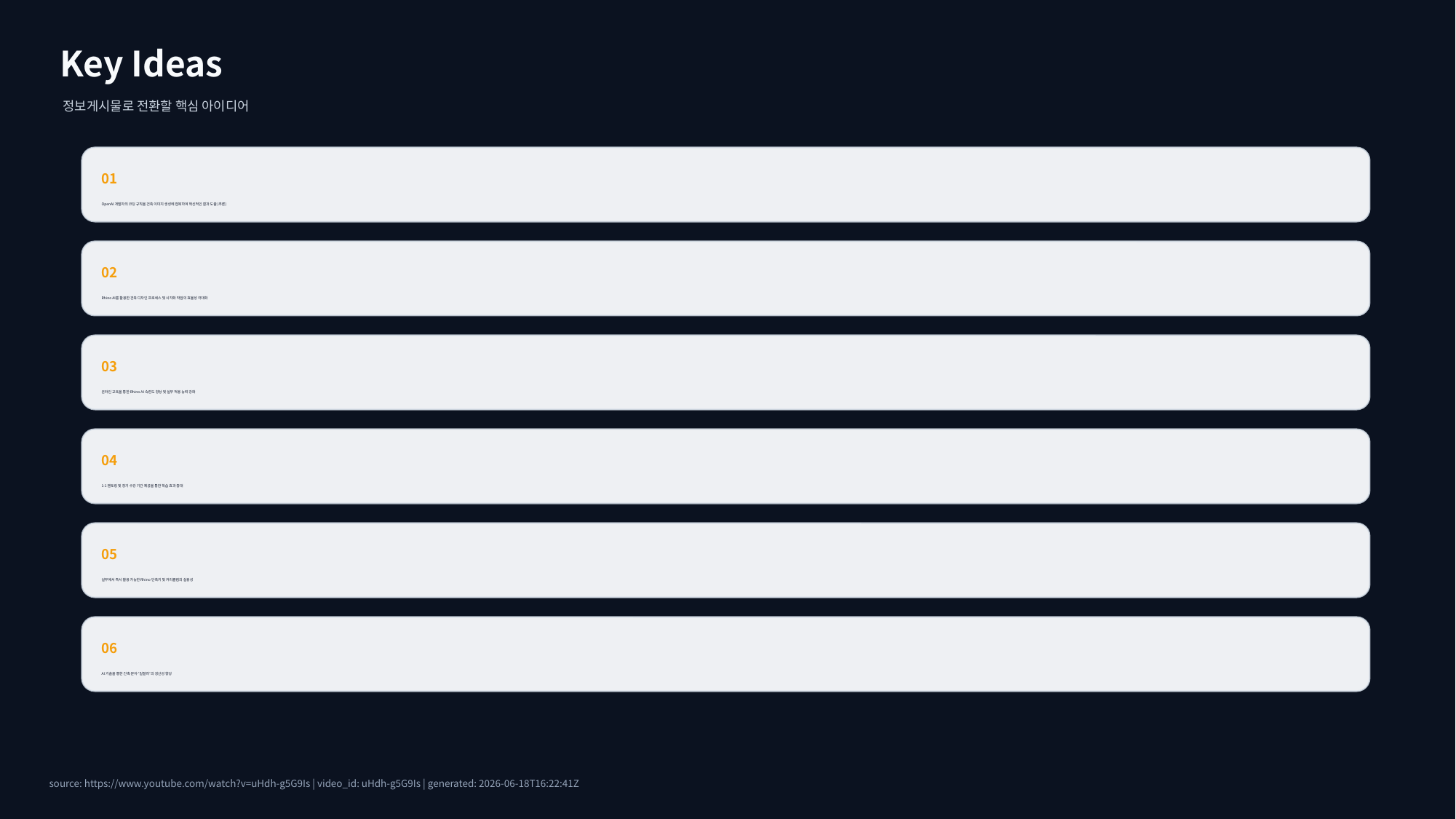

Key Ideas
정보게시물로 전환할 핵심 아이디어

01
OpenAI 개발자의 코딩 규칙을 건축 이미지 생성에 접목하여 혁신적인 결과 도출 (추론)

02
Rhino AI를 활용한 건축 디자인 프로세스 및 시각화 작업의 효율성 극대화

03
온라인 교육을 통한 Rhino AI 숙련도 향상 및 실무 적용 능력 강화

04
1:1 멘토링 및 장기 수강 기간 제공을 통한 학습 효과 증대

05
실무에서 즉시 활용 가능한 Rhino 단축키 및 커리큘럼의 실용성

06
AI 기술을 통한 건축 분야 '일잘러'의 생산성 향상
source: https://www.youtube.com/watch?v=uHdh-g5G9Is | video_id: uHdh-g5G9Is | generated: 2026-06-18T16:22:41Z